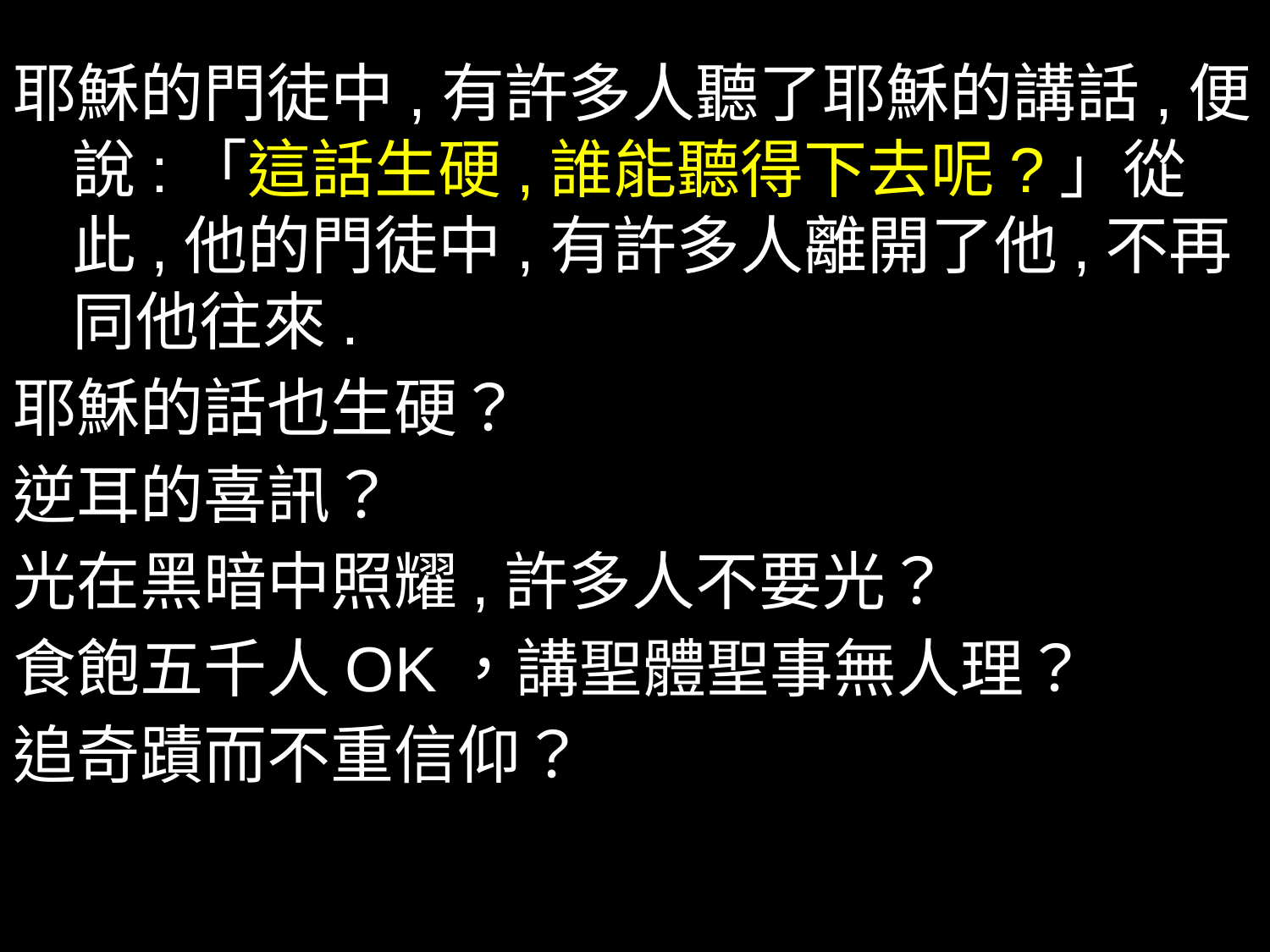

耶穌的門徒中,有許多人聽了耶穌的講話,便說:「這話生硬,誰能聽得下去呢?」從此,他的門徒中,有許多人離開了他,不再同他往來.
耶穌的話也生硬？
逆耳的喜訊？
光在黑暗中照耀,許多人不要光？
食飽五千人OK，講聖體聖事無人理？
追奇蹟而不重信仰？